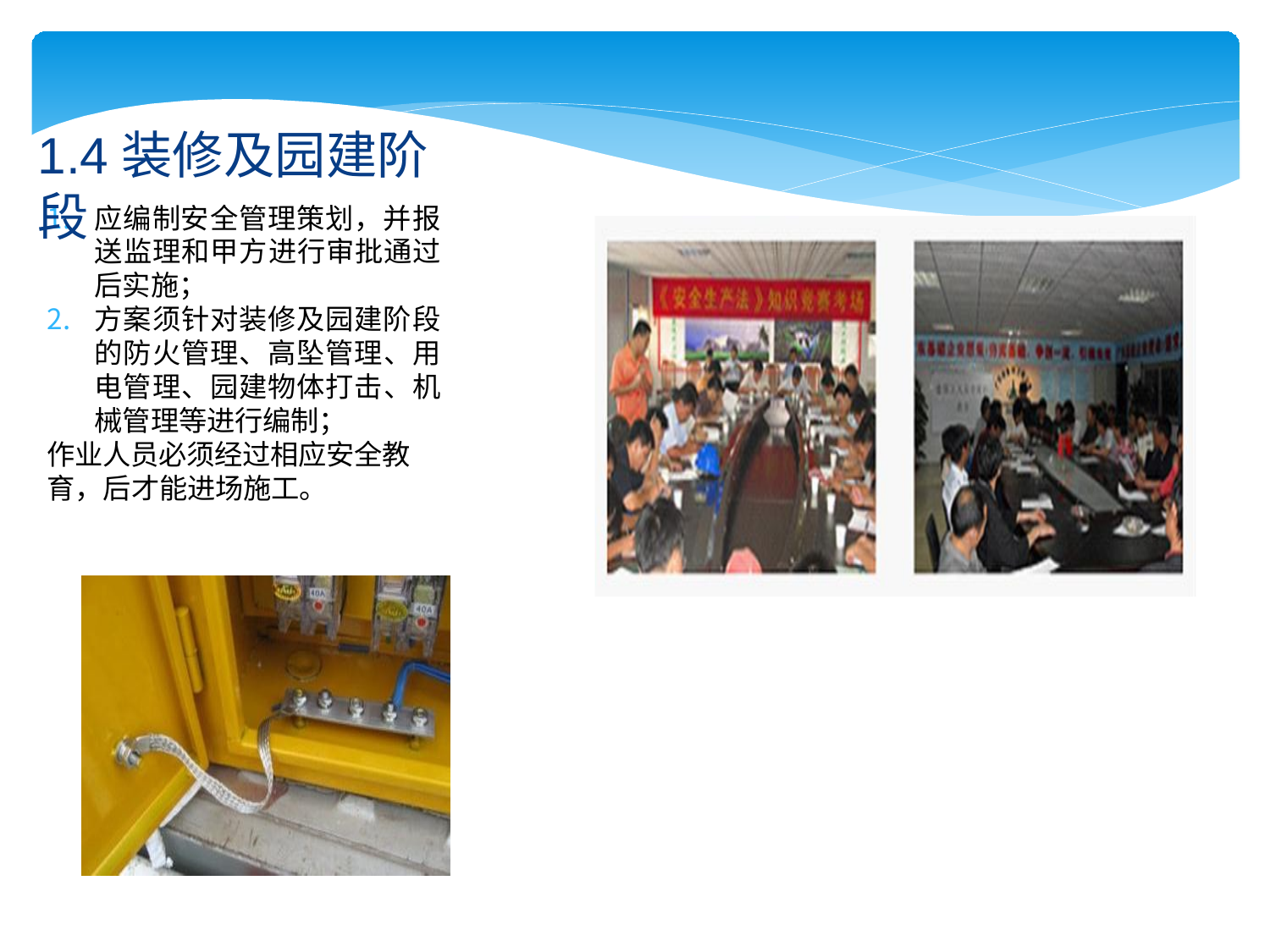

# 1.4装修及园建阶段
应编制安全管理策划，并报 送监理和甲方进行审批通过 后实施；
方案须针对装修及园建阶段 的防火管理、高坠管理、用 电管理、园建物体打击、机 械管理等进行编制；
作业人员必须经过相应安全教
育，后才能进场施工。